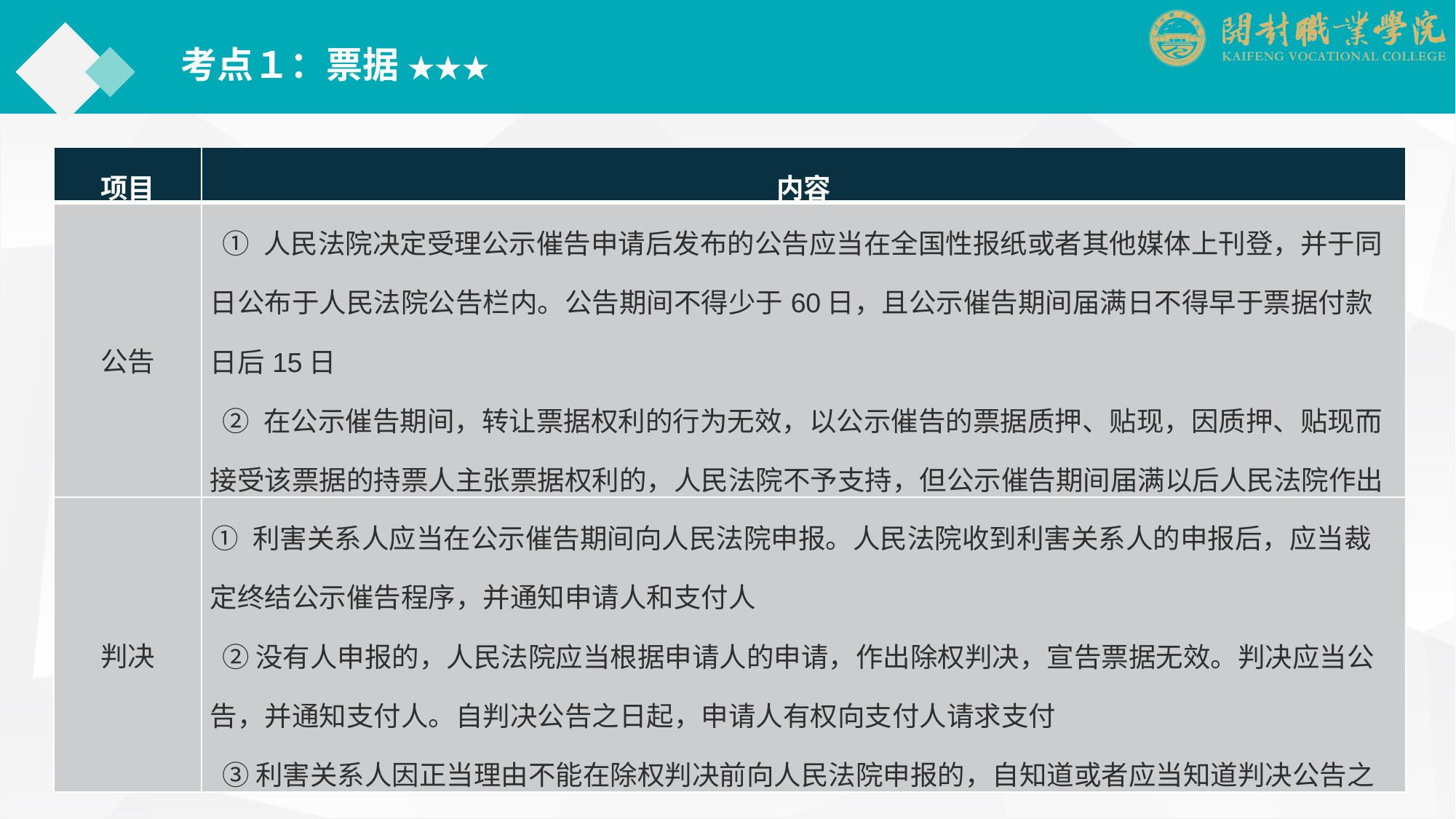

考点１：票据 ★★★
| 项目 | 内容 |
| --- | --- |
| 公告 | ① 人民法院决定受理公示催告申请后发布的公告应当在全国性报纸或者其他媒体上刊登，并于同日公布于人民法院公告栏内。公告期间不得少于60日，且公示催告期间届满日不得早于票据付款日后15日 ② 在公示催告期间，转让票据权利的行为无效，以公示催告的票据质押、贴现，因质押、贴现而接受该票据的持票人主张票据权利的，人民法院不予支持，但公示催告期间届满以后人民法院作出除权判决以前取得该票据的除外 |
| 判决 | ① 利害关系人应当在公示催告期间向人民法院申报。人民法院收到利害关系人的申报后，应当裁定终结公示催告程序，并通知申请人和支付人 ② 没有人申报的，人民法院应当根据申请人的申请，作出除权判决，宣告票据无效。判决应当公告，并通知支付人。自判决公告之日起，申请人有权向支付人请求支付 ③ 利害关系人因正当理由不能在除权判决前向人民法院申报的，自知道或者应当知道判决公告之日起1年内，可以向作出判决的人民法院起诉 |